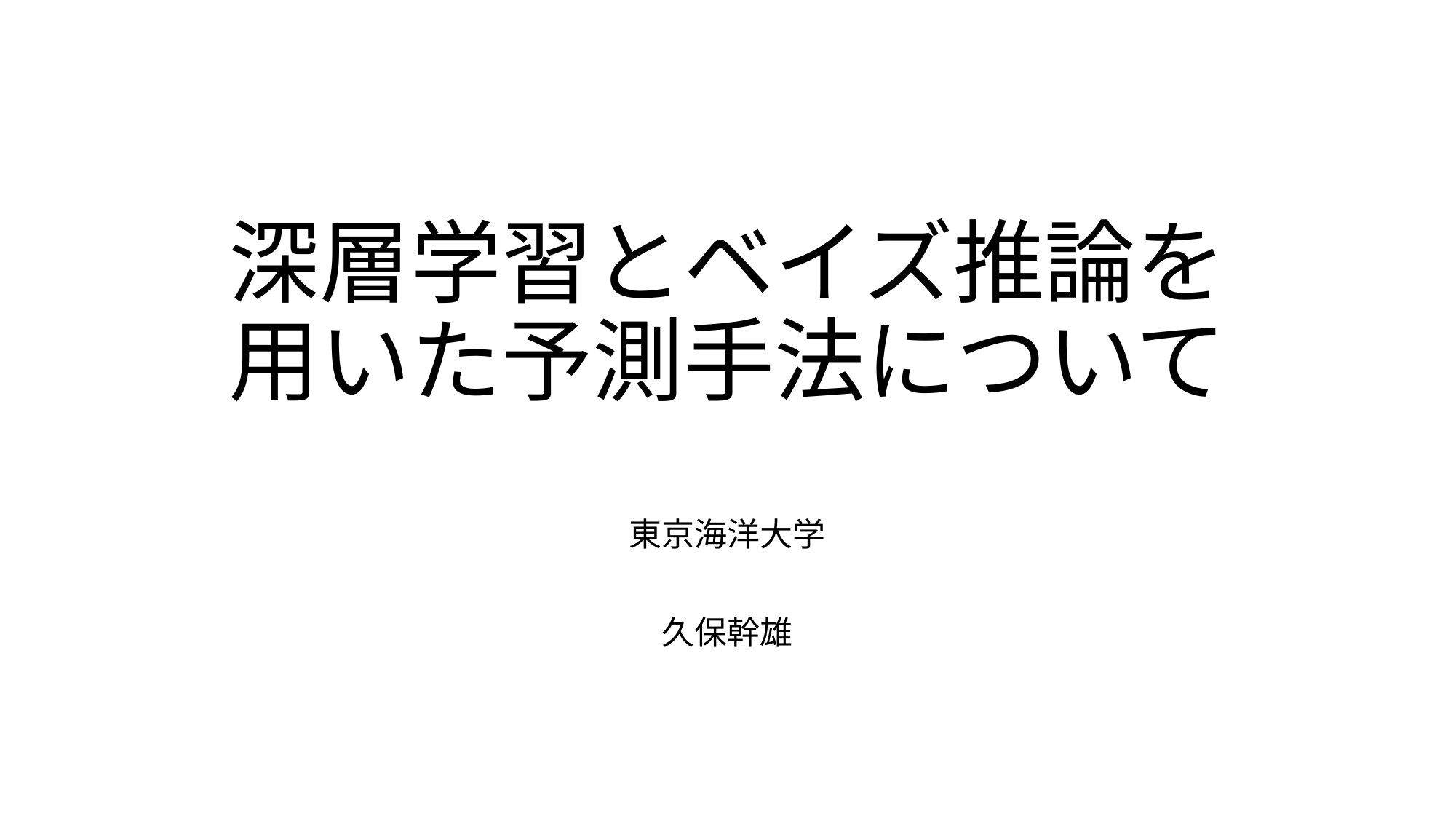

# 深層学習とベイズ推論を用いた予測手法について

東京海洋大学

久保幹雄